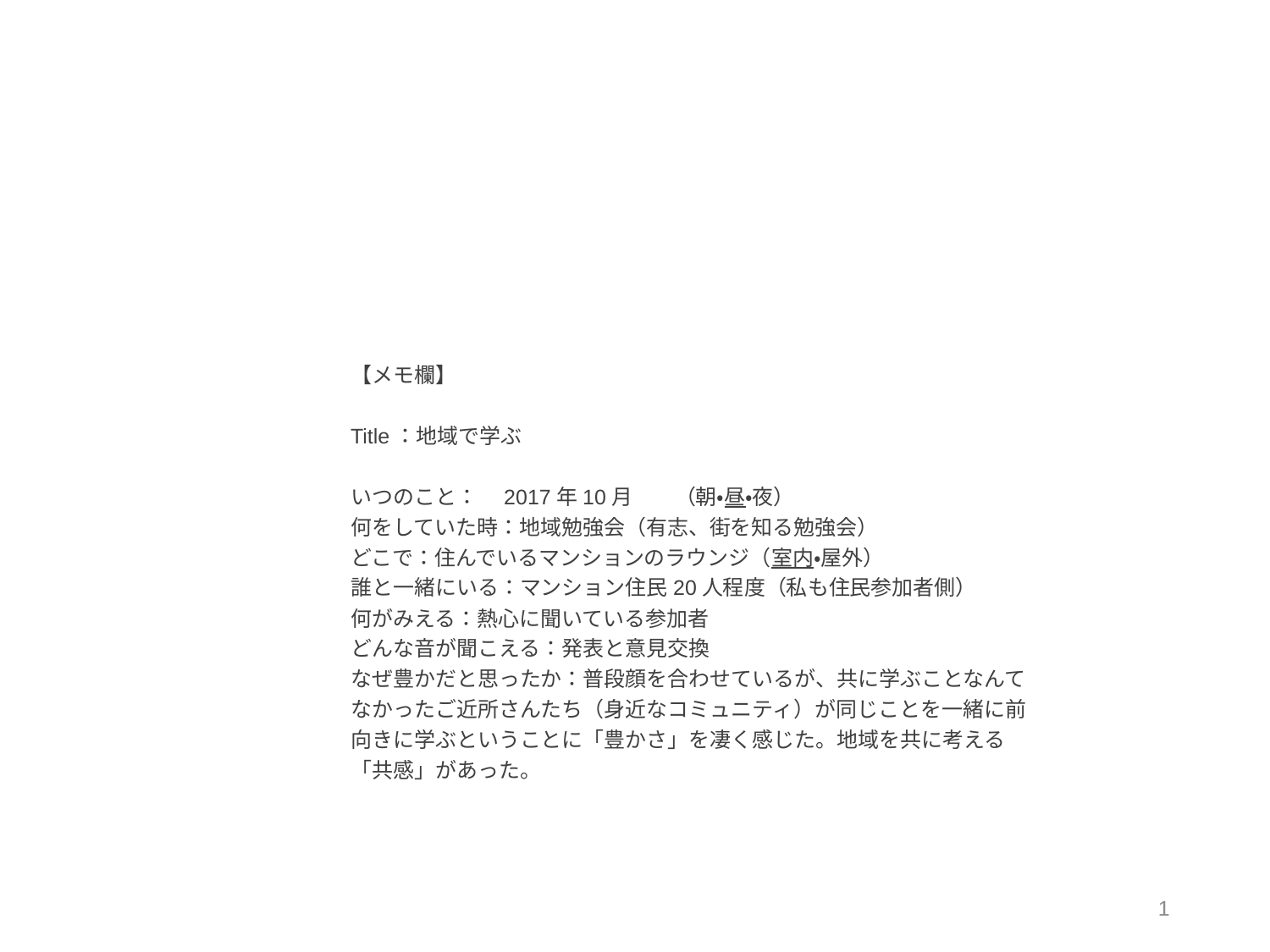

【メモ欄】

Title：地域で学ぶ

いつのこと：　2017年10月　　（朝・昼・夜）
何をしていた時：地域勉強会（有志、街を知る勉強会）
どこで：住んでいるマンションのラウンジ（室内・屋外）
誰と一緒にいる：マンション住民20人程度（私も住民参加者側）
何がみえる：熱心に聞いている参加者
どんな音が聞こえる：発表と意見交換
なぜ豊かだと思ったか：普段顔を合わせているが、共に学ぶことなんてなかったご近所さんたち（身近なコミュニティ）が同じことを一緒に前向きに学ぶということに「豊かさ」を凄く感じた。地域を共に考える「共感」があった。

1